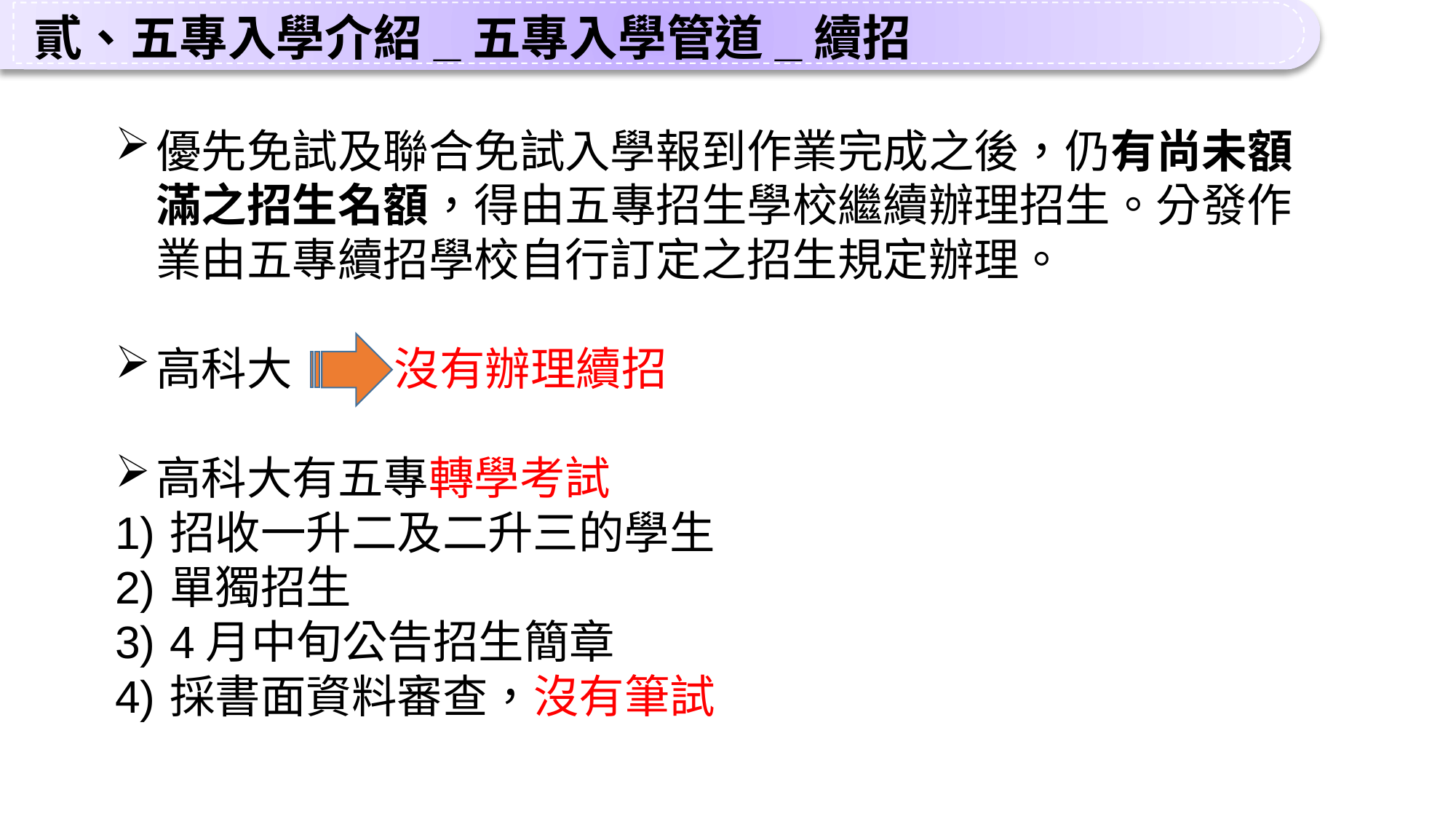

貳、五專入學介紹_五專入學管道_續招

優先免試及聯合免試入學報到作業完成之後，仍有尚未額滿之招生名額，得由五專招生學校繼續辦理招生。分發作業由五專續招學校自行訂定之招生規定辦理。
高科大          沒有辦理續招
高科大有五專轉學考試
招收一升二及二升三的學生
單獨招生
4月中旬公告招生簡章
採書面資料審查，沒有筆試